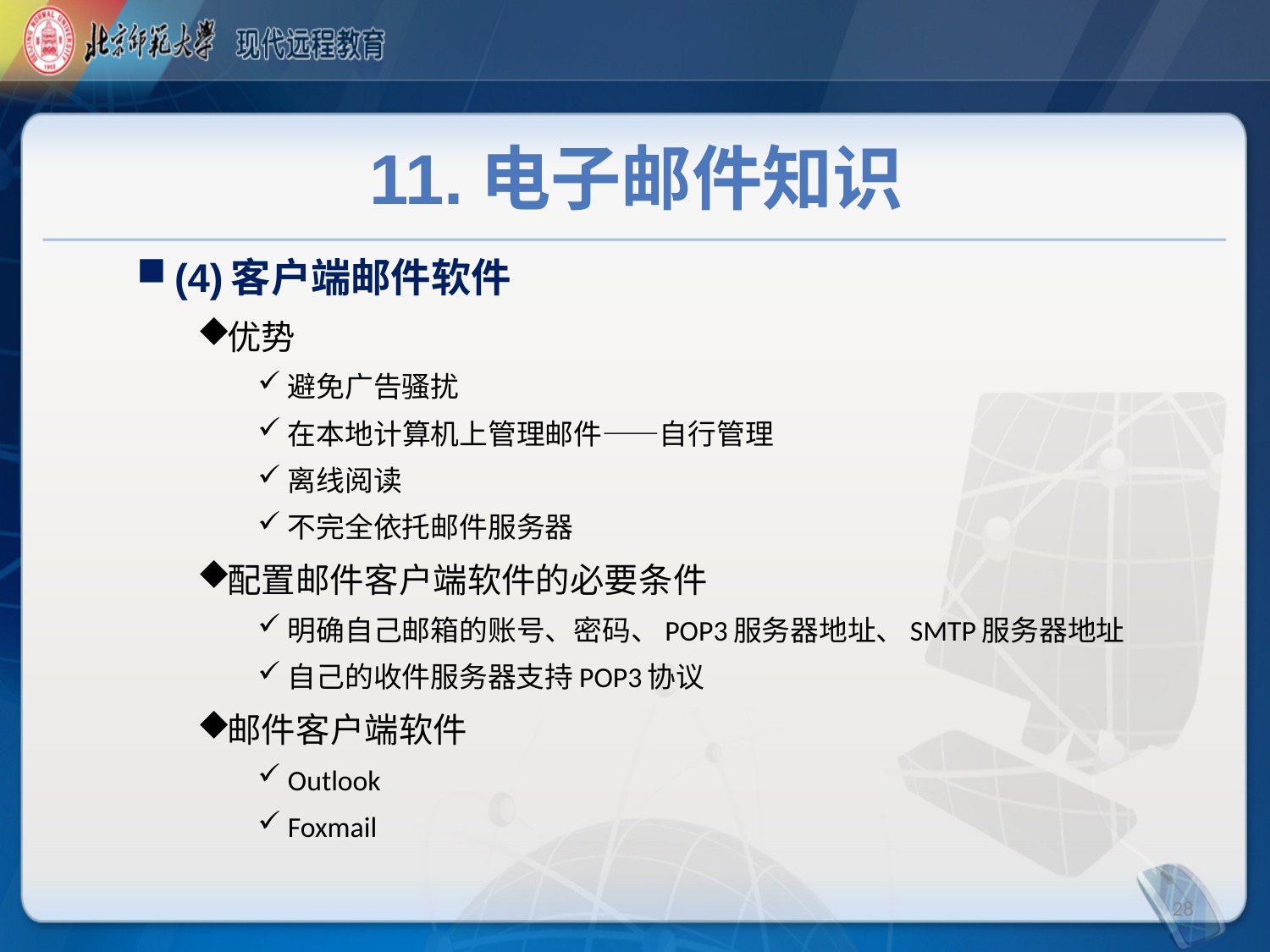

# 11.电子邮件知识
(4)客户端邮件软件
优势
避免广告骚扰
在本地计算机上管理邮件——自行管理
离线阅读
不完全依托邮件服务器
配置邮件客户端软件的必要条件
明确自己邮箱的账号、密码、POP3服务器地址、SMTP服务器地址
自己的收件服务器支持POP3协议
邮件客户端软件
Outlook
Foxmail
28